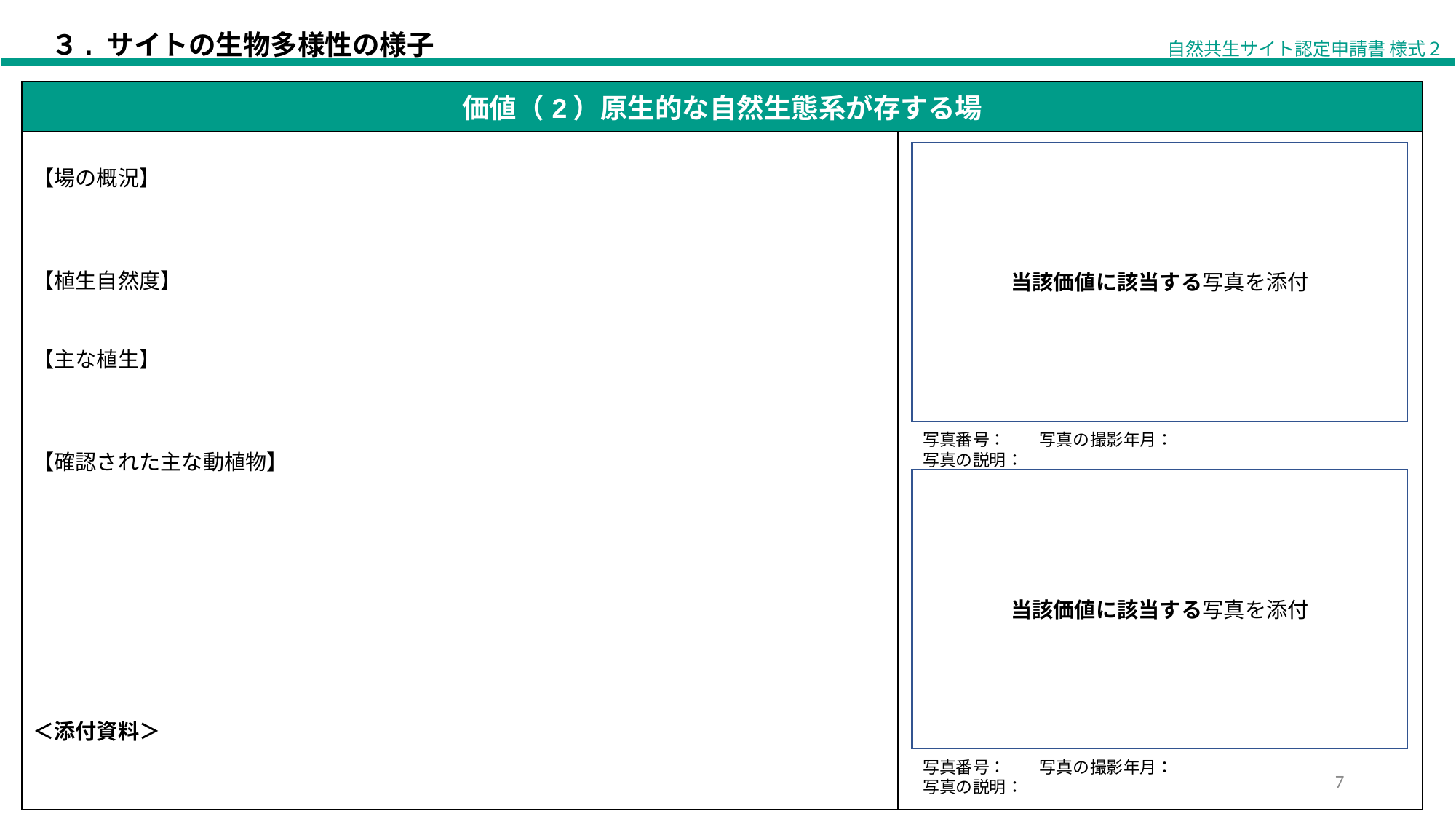

【ID※】
サイト名：
申者：
【申請者名をここに記入】
３. サイトの生物多様性の様子
自然共生サイト認定申請書 様式２

スライド６～１４は、該当する価値のスライドのみ記入ください。

（例えば、「価値（６）希少種」の価値に該当する場合は、スライド１１に記入ください。）
なお、複数の価値に該当する場合は、それぞれの価値に対応するスライドに記入ください。
（例えば、「価値（３）と価値（６）」に該当する場合、スライド８とスライド１１に記入
| 価値（2）原生的な自然生態系が存する場 |  |
| --- | --- |
| 【場の概況】 【植生自然度】 【主な植生】 【確認された主な動植物】 ＜添付資料＞ |  |
当該価値に該当する写真を添付
写真番号：　　写真の撮影年月：
写真の説明：
当該価値に該当する写真を添付
写真番号：　　写真の撮影年月：
写真の説明：
7